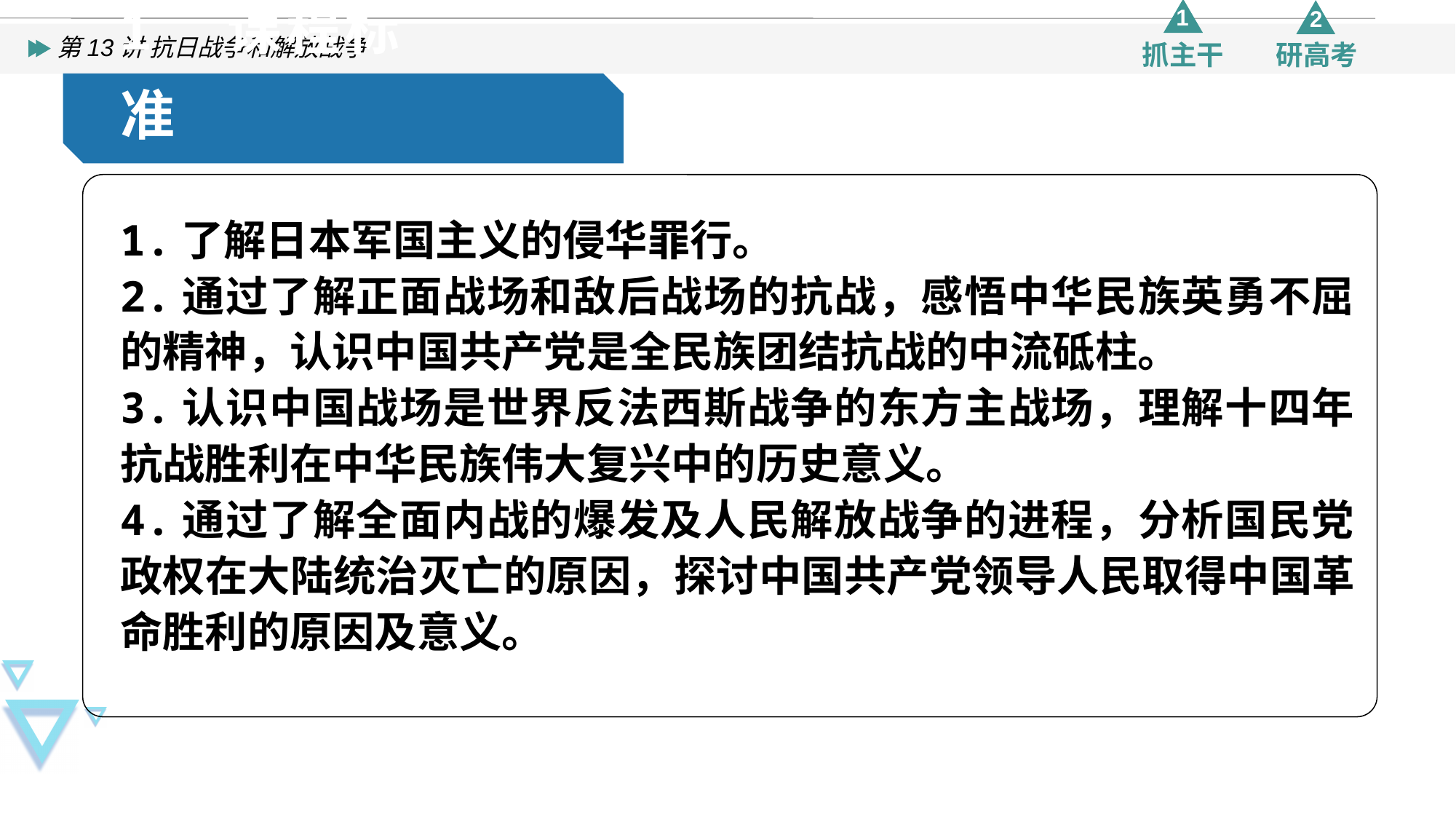

1   课程标准

1.了解日本军国主义的侵华罪行。
2.通过了解正面战场和敌后战场的抗战，感悟中华民族英勇不屈的精神，认识中国共产党是全民族团结抗战的中流砥柱。
3.认识中国战场是世界反法西斯战争的东方主战场，理解十四年抗战胜利在中华民族伟大复兴中的历史意义。
4.通过了解全面内战的爆发及人民解放战争的进程，分析国民党政权在大陆统治灭亡的原因，探讨中国共产党领导人民取得中国革命胜利的原因及意义。